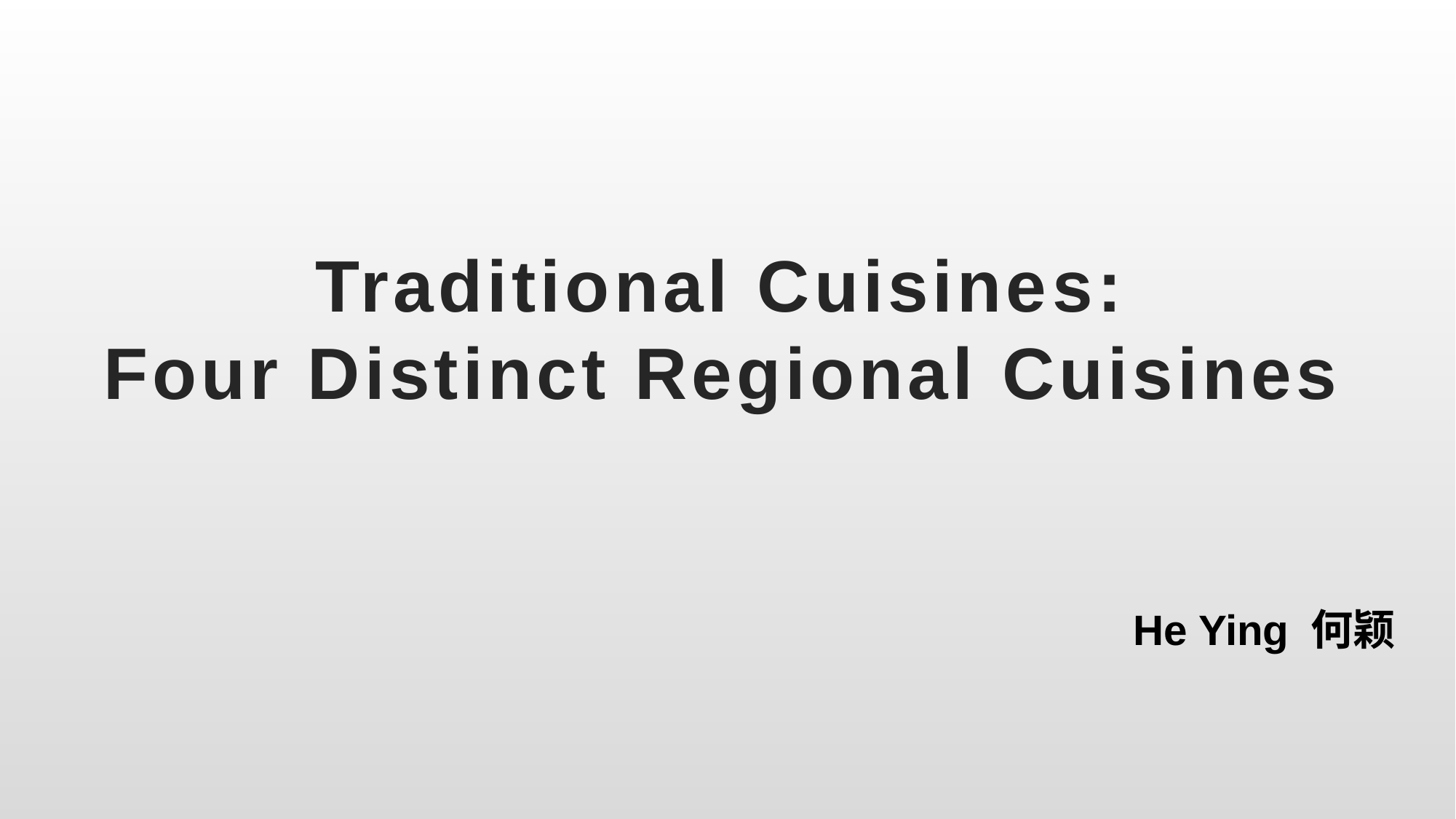

# Traditional Cuisines: Four Distinct Regional Cuisines
He Ying 何颖